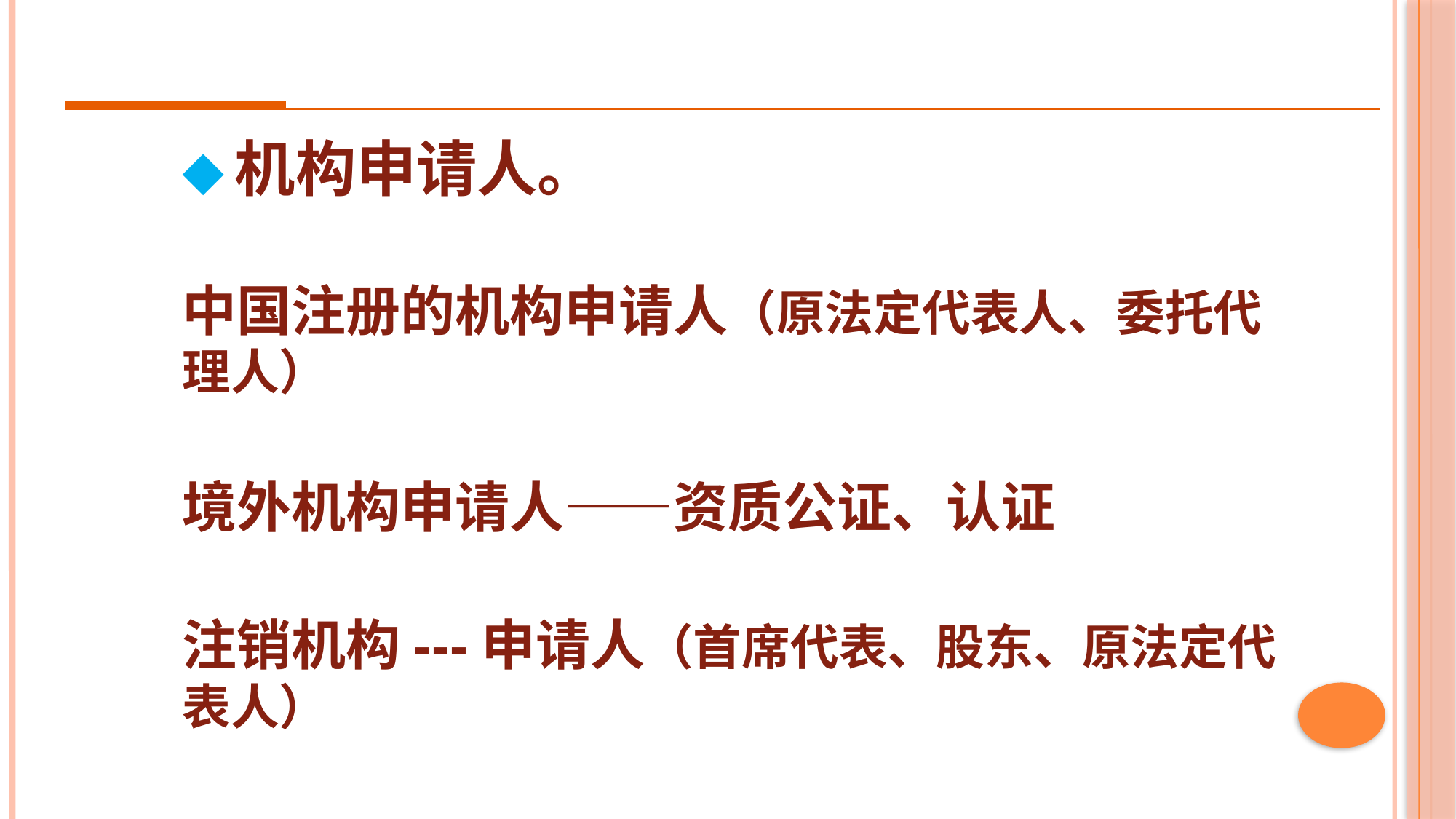

◆机构申请人。

中国注册的机构申请人（原法定代表人、委托代理人）

境外机构申请人——资质公证、认证

注销机构---申请人（首席代表、股东、原法定代表人）